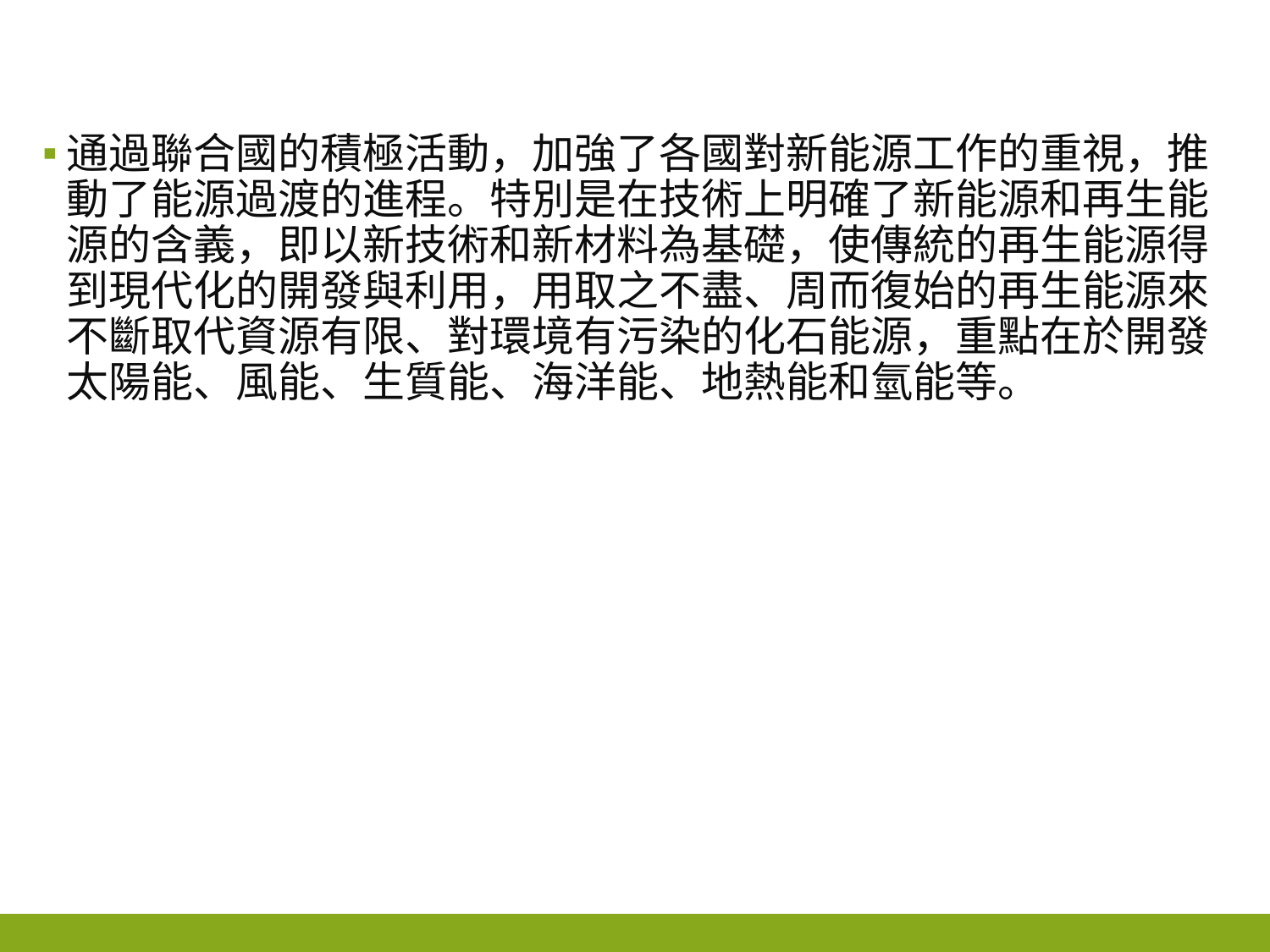

#
通過聯合國的積極活動，加強了各國對新能源工作的重視，推動了能源過渡的進程。特別是在技術上明確了新能源和再生能源的含義，即以新技術和新材料為基礎，使傳統的再生能源得到現代化的開發與利用，用取之不盡、周而復始的再生能源來不斷取代資源有限、對環境有污染的化石能源，重點在於開發太陽能、風能、生質能、海洋能、地熱能和氫能等。